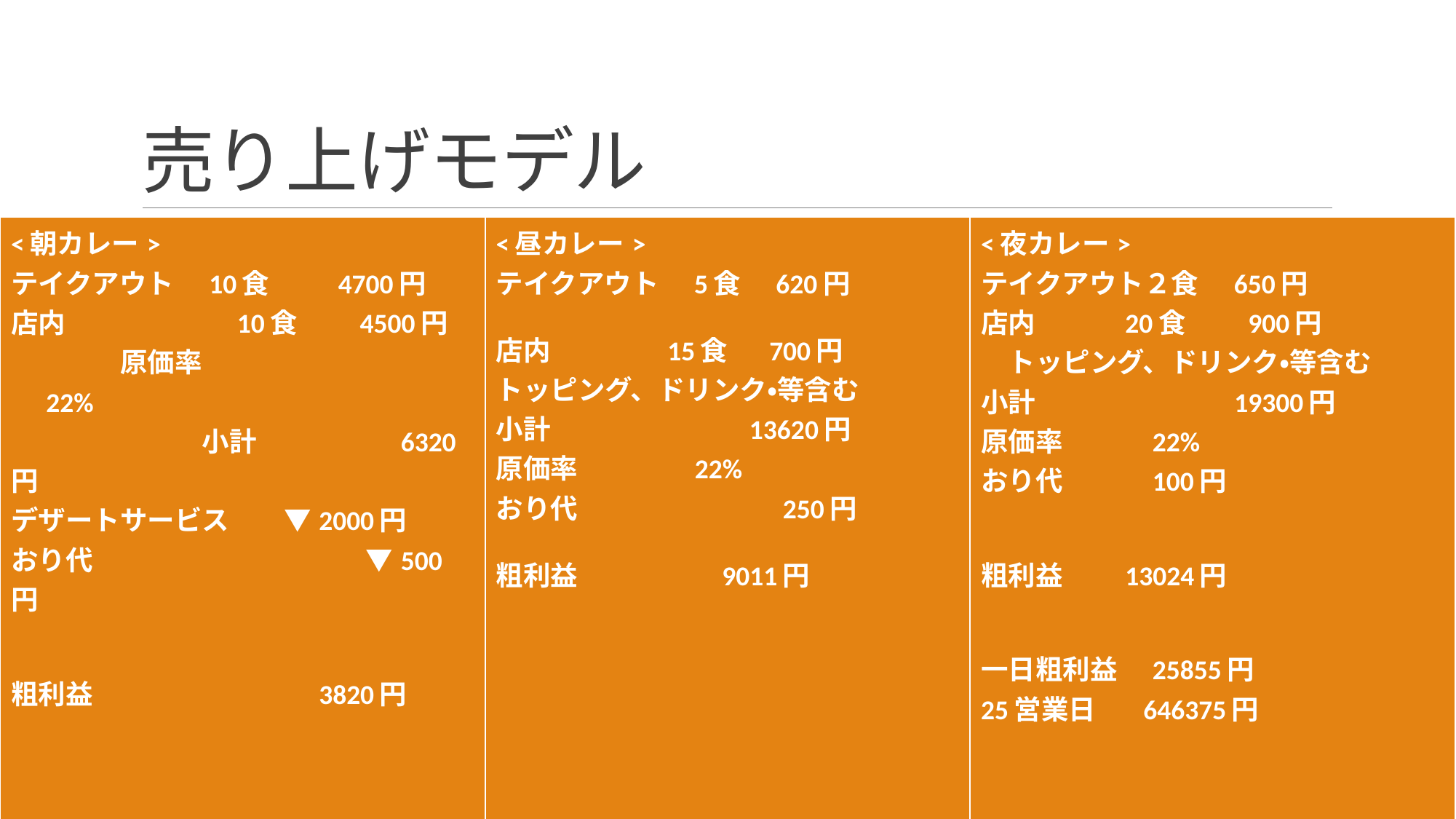

# 売り上げモデル
| <朝カレー> テイクアウト　10食　 　4700円 店内　　　　　　10食　　4500円 　　　　原価率　　　　　　　　　　22% 　　　　　　　小計　　　　　6320円 デザートサービス　　▼2000円 おり代　　　　　　　　　　▼500円 粗利益　　　　　　　　3820円 | <昼カレー> テイクアウト　5食　620円 店内　　　　15食 　700円 トッピング、ドリンク・等含む 小計　　　　　　　13620円 原価率　　　　22% おり代　　　　　　　 250円 粗利益　　　　　9011円 | <夜カレー> テイクアウト２食　650円 店内　　　20食　　900円 　トッピング、ドリンク・等含む 小計　　　　　　　19300円 原価率　　　22% おり代　　　100円 粗利益　　13024円 一日粗利益　25855円 25営業日 　646375円 |
| --- | --- | --- |